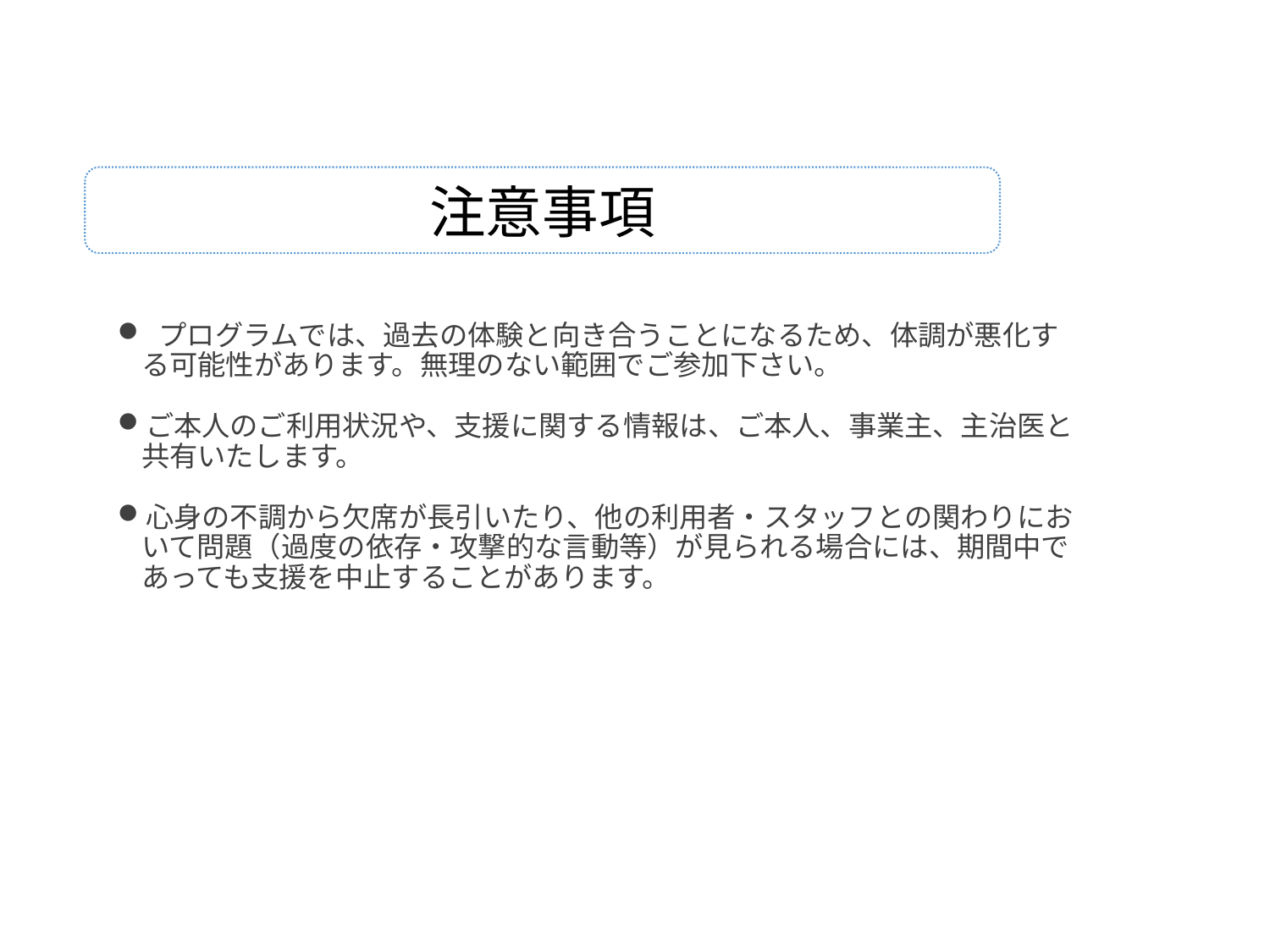

注意事項
 プログラムでは、過去の体験と向き合うことになるため、体調が悪化する可能性があります。無理のない範囲でご参加下さい。

ご本人のご利用状況や、支援に関する情報は、ご本人、事業主、主治医と共有いたします。

心身の不調から欠席が長引いたり、他の利用者・スタッフとの関わりにおいて問題（過度の依存・攻撃的な言動等）が見られる場合には、期間中であっても支援を中止することがあります。